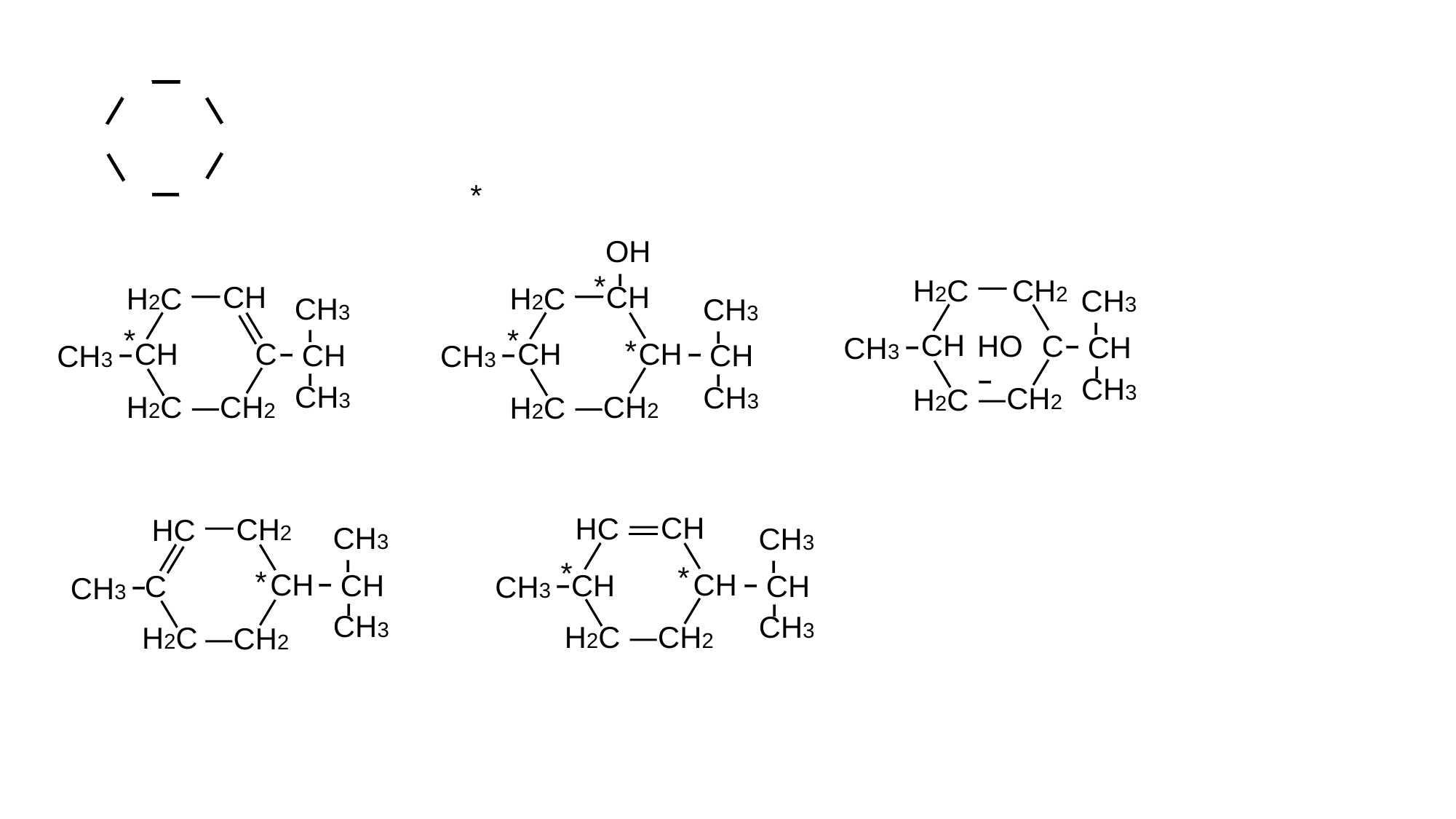

*

OH
*
ｰ
H2C
CH2

CH
CH
H2C
H2C
CH3

CH3
CH3
ｰ
*
*
ｰ
ｰ
CH
C
HOｰ
ｰCH
CH3ｰ
*
CH
CH
C
CH
ｰCH
ｰCH
CH3ｰ
CH3ｰ
ｰ
ｰ
ｰ
CH3
CH3
CH3
CH2
H2C
H2C
CH2
CH2
H2C
CH
HC
CH2
HC

CH3
ｰ
ｰCH
ｰ
CH3
CH3
ｰ
ｰCH
ｰ
CH3
*
*
*
CH
CH
CH
C
CH3ｰ
CH3ｰ
H2C
CH2
H2C
CH2